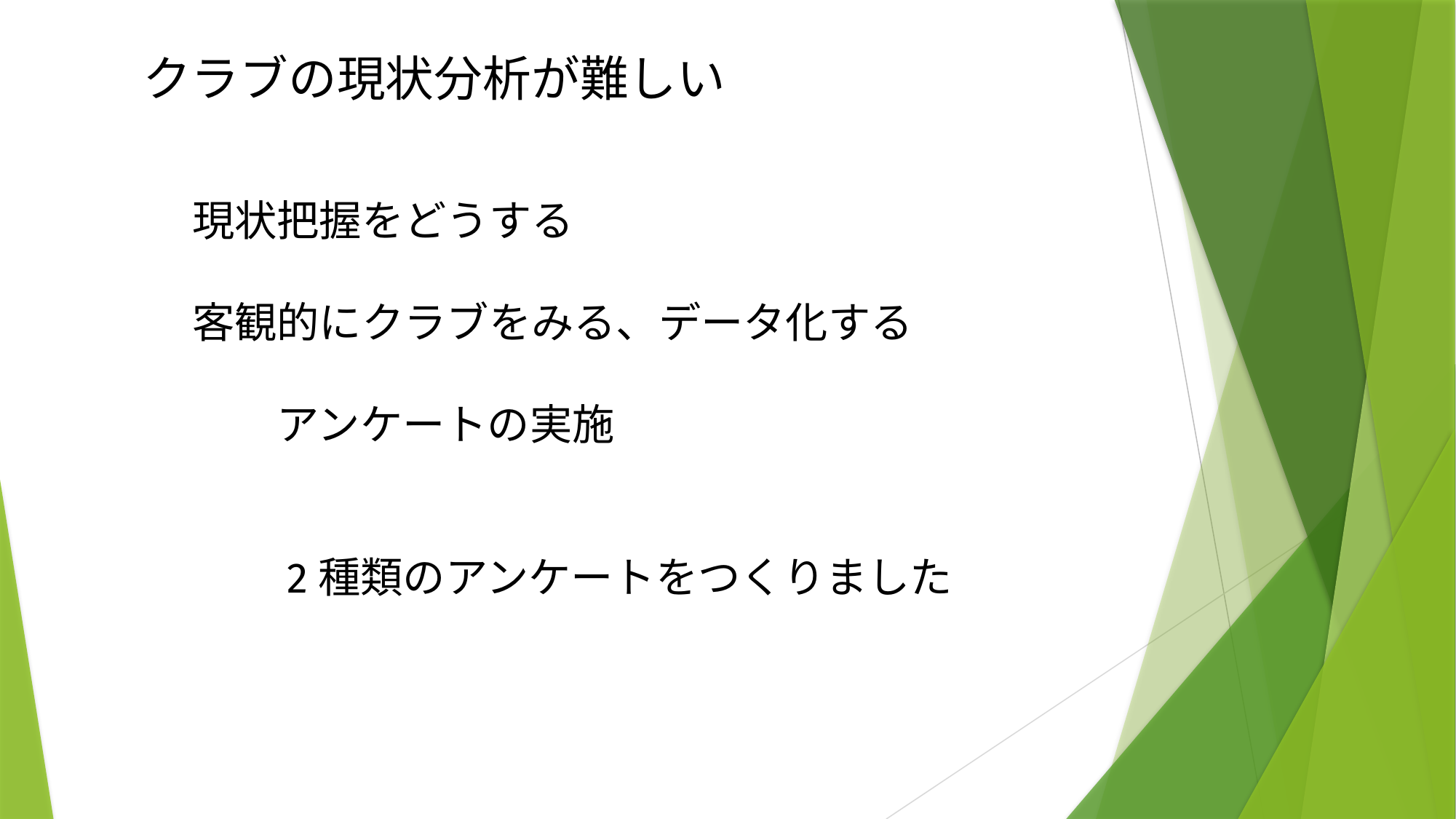

クラブの現状分析が難しい

現状把握をどうする

客観的にクラブをみる、データ化する

　　アンケートの実施

　　2種類のアンケートをつくりました